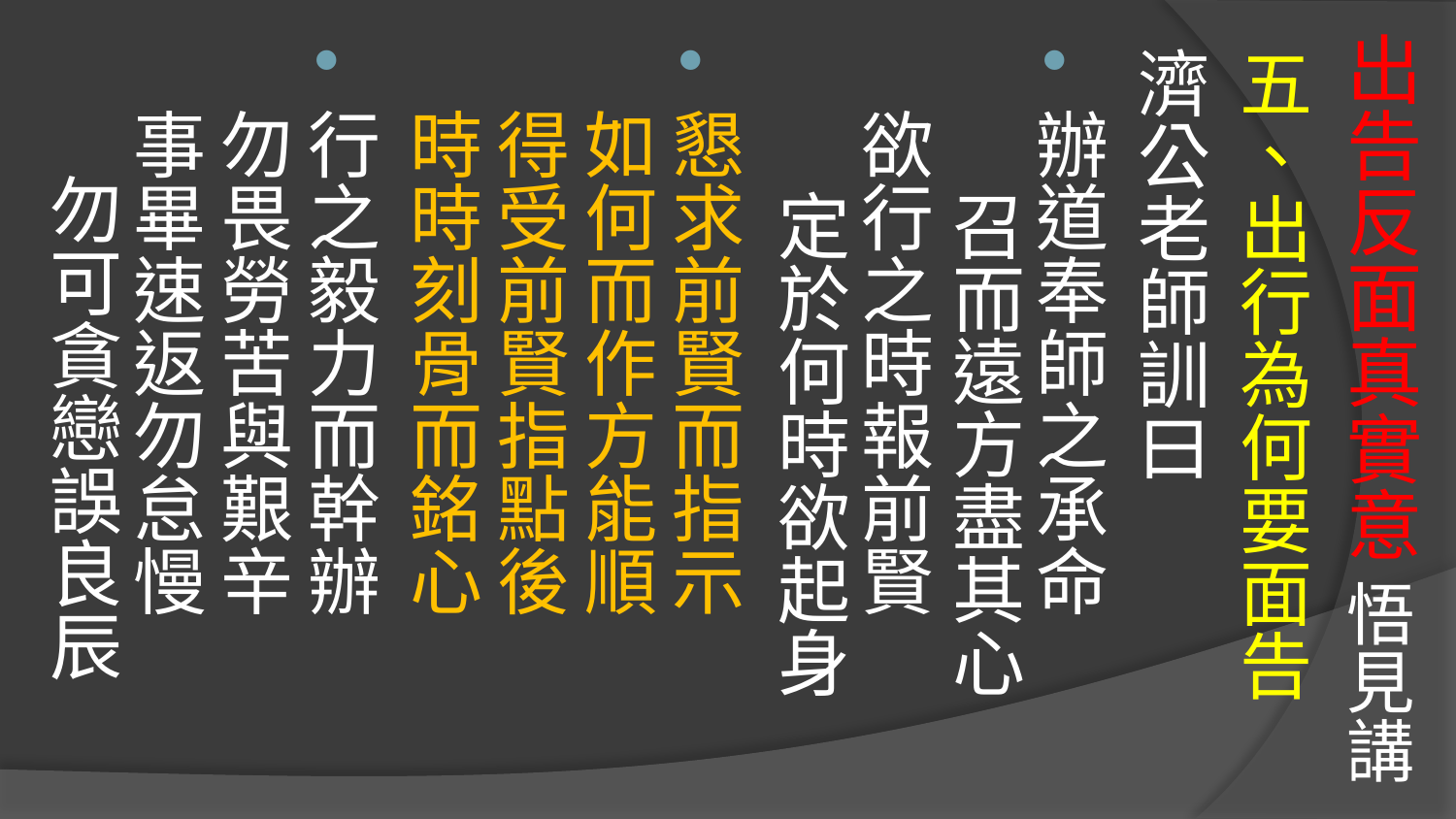

# 出告反面真實意 悟見講
五、出行為何要面告
濟公老師訓曰
辦道奉師之承命　           召而遠方盡其心
欲行之時報前賢　           定於何時欲起身
懇求前賢而指示　    如何而作方能順
得受前賢指點後　  時時刻骨而銘心
行之毅力而幹辦　  勿畏勞苦與艱辛
事畢速返勿怠慢　          勿可貪戀誤良辰